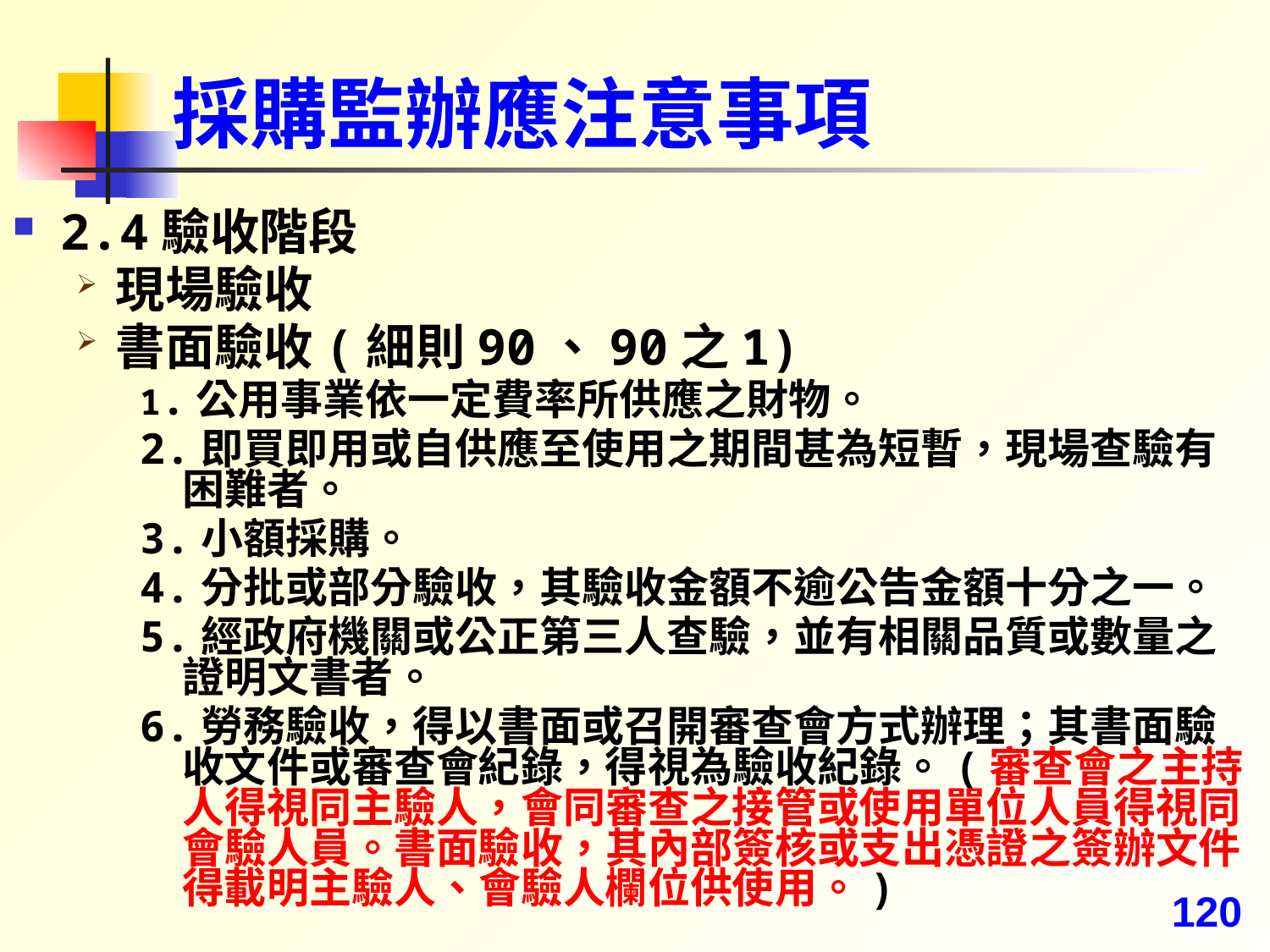

# 採購監辦應注意事項
2.4驗收階段
現場驗收
書面驗收(細則90、90之1)
1.公用事業依一定費率所供應之財物。
2.即買即用或自供應至使用之期間甚為短暫，現場查驗有困難者。
3.小額採購。
4.分批或部分驗收，其驗收金額不逾公告金額十分之一。
5.經政府機關或公正第三人查驗，並有相關品質或數量之證明文書者。
6.勞務驗收，得以書面或召開審查會方式辦理；其書面驗收文件或審查會紀錄，得視為驗收紀錄。(審查會之主持人得視同主驗人，會同審查之接管或使用單位人員得視同會驗人員。書面驗收，其內部簽核或支出憑證之簽辦文件得載明主驗人、會驗人欄位供使用。)
120